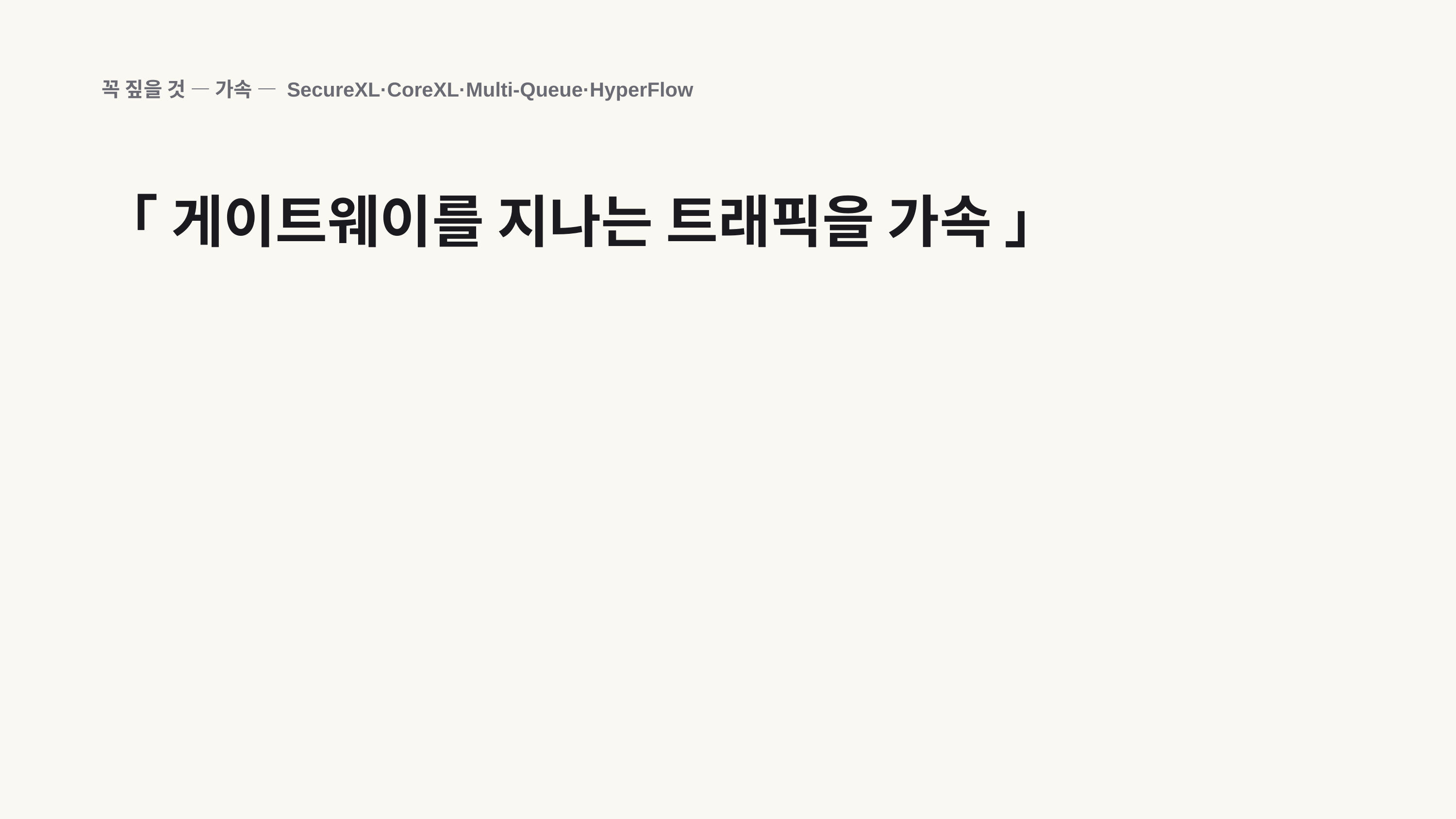

꼭 짚을 것 — 가속 — SecureXL·CoreXL·Multi-Queue·HyperFlow
「 게이트웨이를 지나는 트래픽을 가속 」